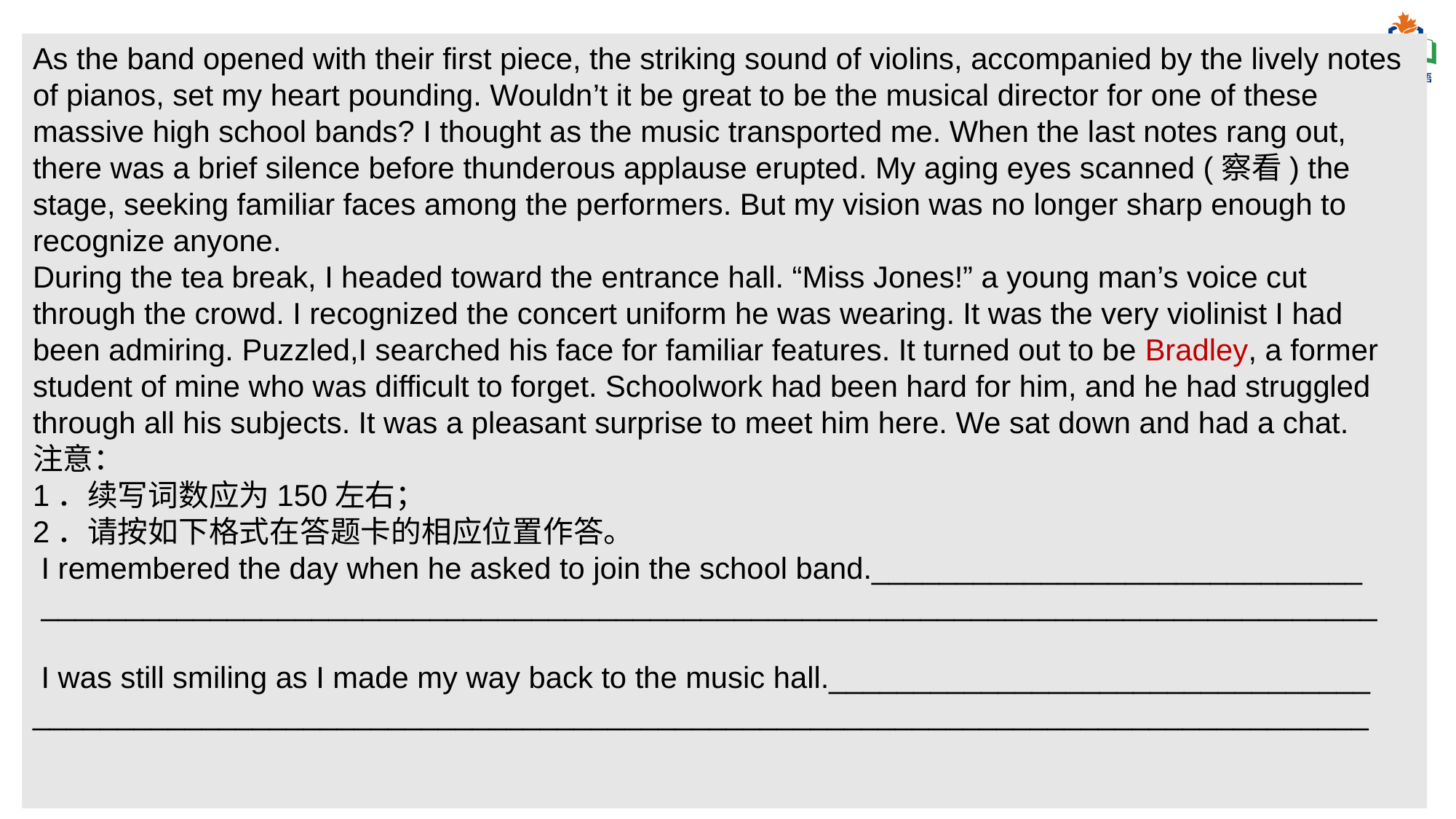

As the band opened with their first piece, the striking sound of violins, accompanied by the lively notes of pianos, set my heart pounding. Wouldn’t it be great to be the musical director for one of these massive high school bands? I thought as the music transported me. When the last notes rang out, there was a brief silence before thunderous applause erupted. My aging eyes scanned (察看) the stage, seeking familiar faces among the performers. But my vision was no longer sharp enough to recognize anyone.
During the tea break, I headed toward the entrance hall. “Miss Jones!” a young man’s voice cut through the crowd. I recognized the concert uniform he was wearing. It was the very violinist I had been admiring. Puzzled,I searched his face for familiar features. It turned out to be Bradley, a former student of mine who was difficult to forget. Schoolwork had been hard for him, and he had struggled through all his subjects. It was a pleasant surprise to meet him here. We sat down and had a chat.
注意：
1．续写词数应为150左右；
2．请按如下格式在答题卡的相应位置作答。
 I remembered the day when he asked to join the school band._____________________________
 _______________________________________________________________________________

 I was still smiling as I made my way back to the music hall.________________________________
_______________________________________________________________________________